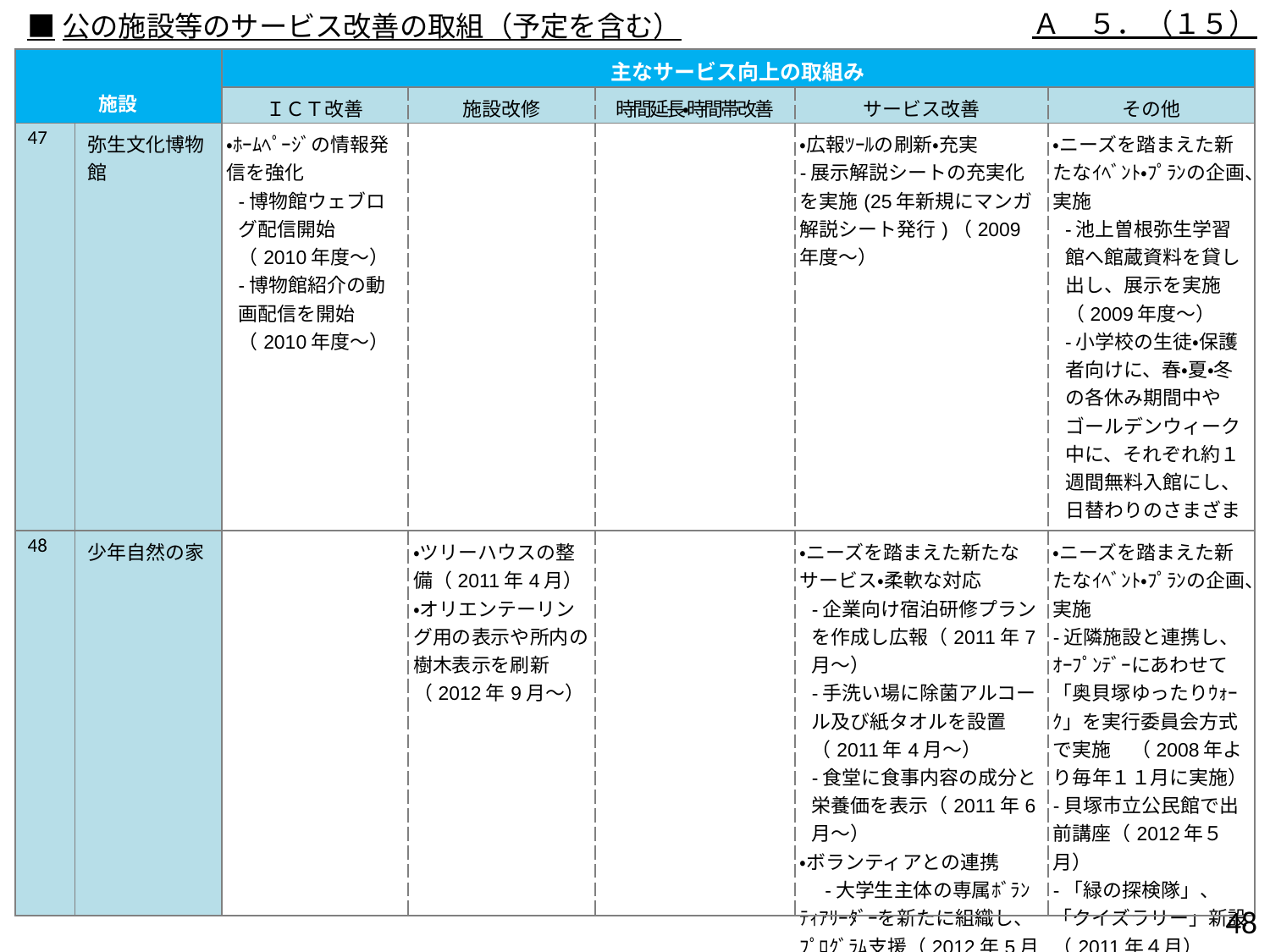

Ａ　５．（１５）
■公の施設等のサービス改善の取組（予定を含む）
| 施設 |  | 主なサービス向上の取組み |  |  |  |  |
| --- | --- | --- | --- | --- | --- | --- |
|  |  | ＩＣＴ改善 | 施設改修 | 時間延長・時間帯改善 | サービス改善 | その他 |
| 47 | 弥生文化博物館 | ・ﾎｰﾑﾍﾟｰｼﾞの情報発信を強化 -博物館ウェブログ配信開始（2010年度～） -博物館紹介の動画配信を開始（2010年度～） |  |  | ・広報ﾂｰﾙの刷新・充実 -展示解説シートの充実化を実施(25年新規にマンガ解説シート発行)（2009年度～） | ・ニーズを踏まえた新たなｲﾍﾞﾝﾄ・ﾌﾟﾗﾝの企画、実施 -池上曽根弥生学習館へ館蔵資料を貸し出し、展示を実施（2009年度～） -小学校の生徒・保護者向けに、春・夏・冬の各休み期間中やゴールデンウィーク中に、それぞれ約１週間無料入館にし、日替わりのさまざまなワークショップを実施（2011年度～） |
| 48 | 少年自然の家 |  | ・ツリーハウスの整備（2011年4月） ・オリエンテーリング用の表示や所内の樹木表示を刷新（2012年9月～） |  | ・ニーズを踏まえた新たなサービス・柔軟な対応 -企業向け宿泊研修プランを作成し広報（2011年7月～） -手洗い場に除菌アルコール及び紙タオルを設置（2011年4月～） -食堂に食事内容の成分と栄養価を表示（2011年6月～） ・ボランティアとの連携 　-大学生主体の専属ﾎﾞﾗﾝﾃｨｱﾘｰﾀﾞｰを新たに組織し、ﾌﾟﾛｸﾞﾗﾑ支援（2012年5月～） | ・ニーズを踏まえた新たなｲﾍﾞﾝﾄ・ﾌﾟﾗﾝの企画、実施 -近隣施設と連携し、ｵｰﾌﾟﾝﾃﾞｰにあわせて「奥貝塚ゆったりｳｫｰｸ」を実行委員会方式で実施　（2008年より毎年１１月に実施） -貝塚市立公民館で出前講座（2012年５月） -「緑の探検隊」、「クイズラリー」新設（2011年４月） |
48